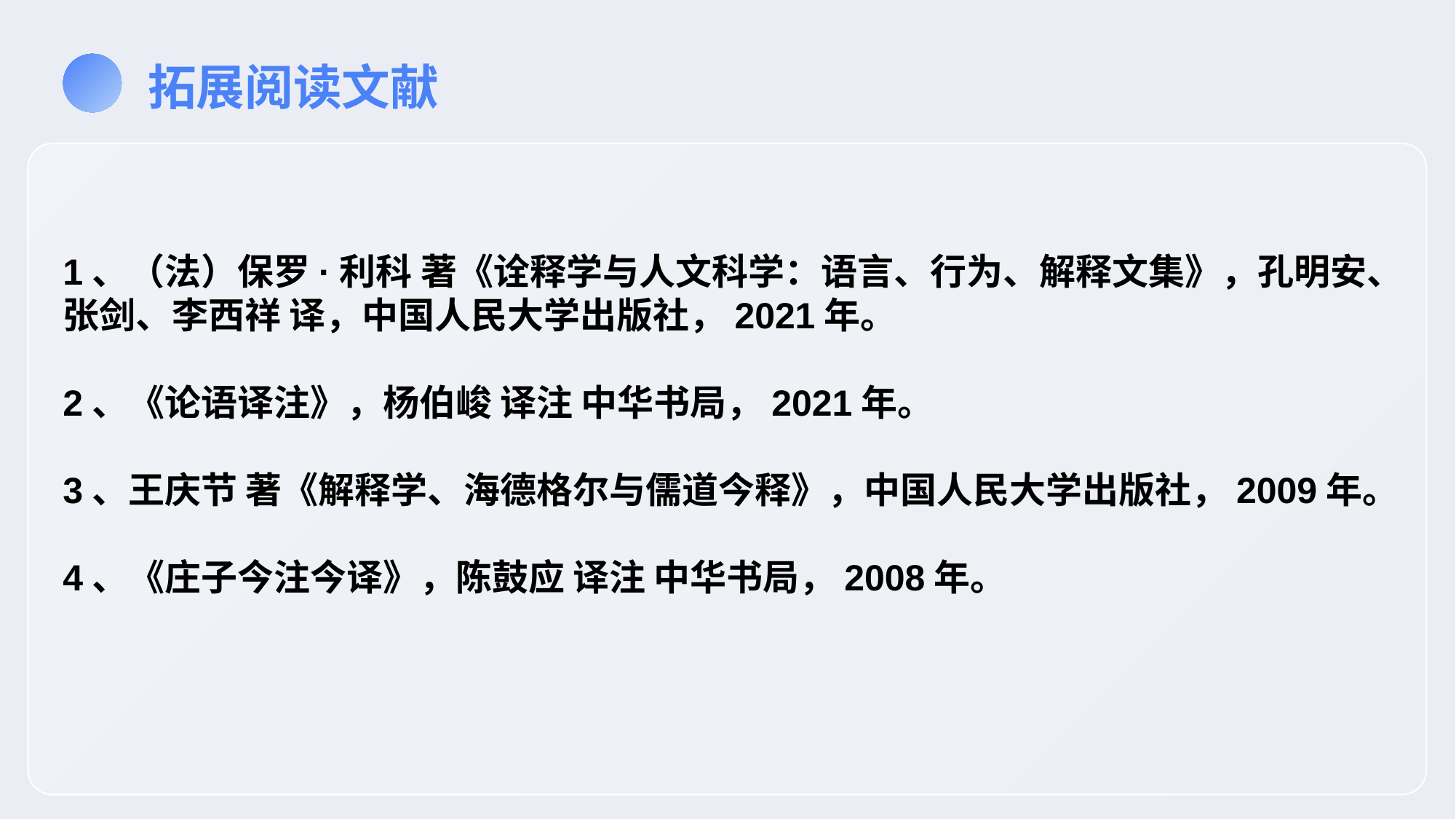

拓展阅读文献
1、（法）保罗·利科 著《诠释学与人文科学：语言、行为、解释文集》，孔明安、张剑、李西祥 译，中国人民大学出版社，2021年。

2、《论语译注》，杨伯峻 译注 中华书局，2021年。

3、王庆节 著《解释学、海德格尔与儒道今释》，中国人民大学出版社，2009年。

4、《庄子今注今译》，陈鼓应 译注 中华书局，2008年。